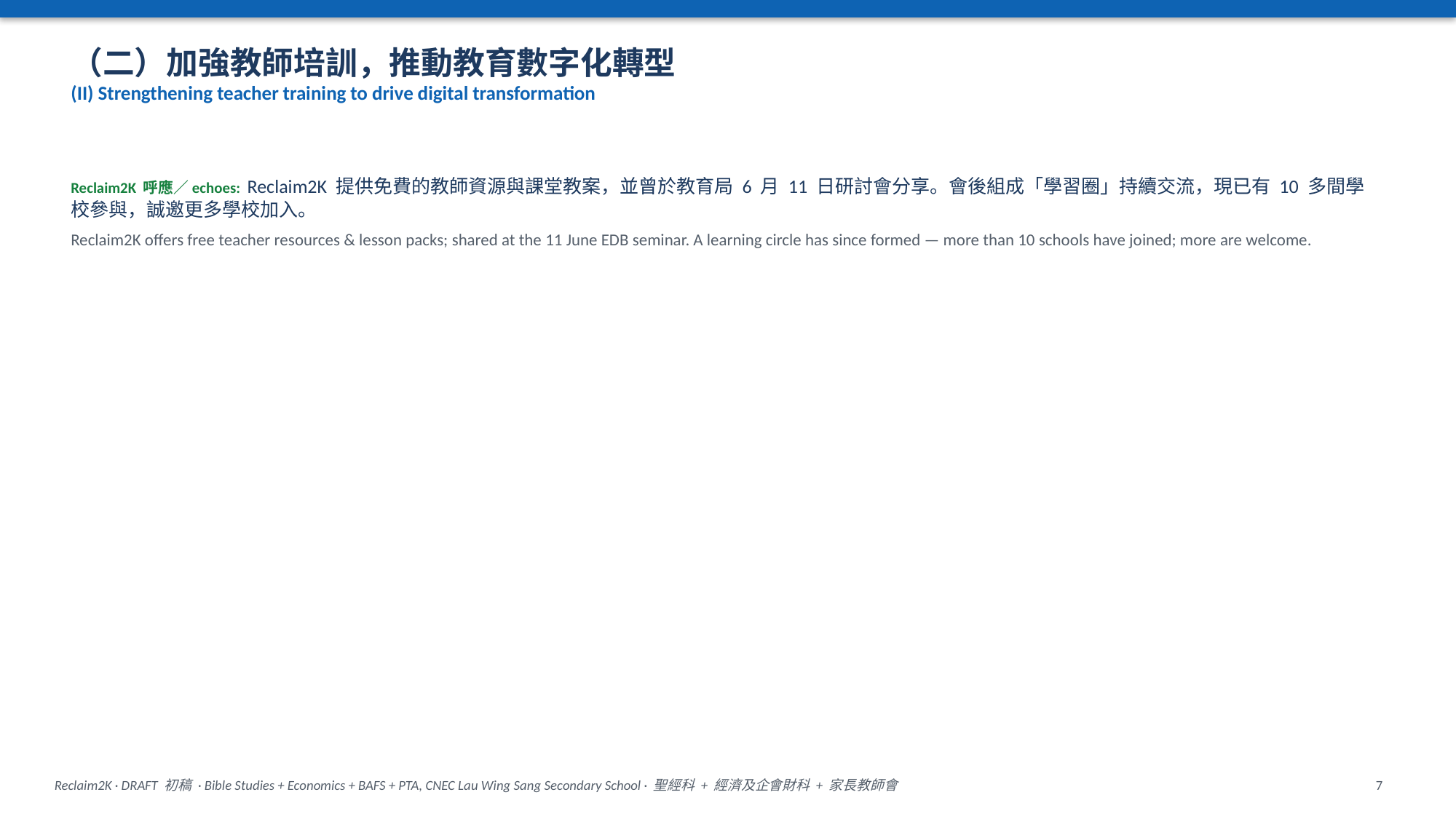

（二）加強教師培訓，推動教育數字化轉型
(II) Strengthening teacher training to drive digital transformation
Reclaim2K 呼應／echoes:  Reclaim2K 提供免費的教師資源與課堂教案，並曾於教育局 6 月 11 日研討會分享。會後組成「學習圈」持續交流，現已有 10 多間學校參與，誠邀更多學校加入。
Reclaim2K offers free teacher resources & lesson packs; shared at the 11 June EDB seminar. A learning circle has since formed — more than 10 schools have joined; more are welcome.
Reclaim2K · DRAFT 初稿 · Bible Studies + Economics + BAFS + PTA, CNEC Lau Wing Sang Secondary School · 聖經科 + 經濟及企會財科 + 家長教師會
7